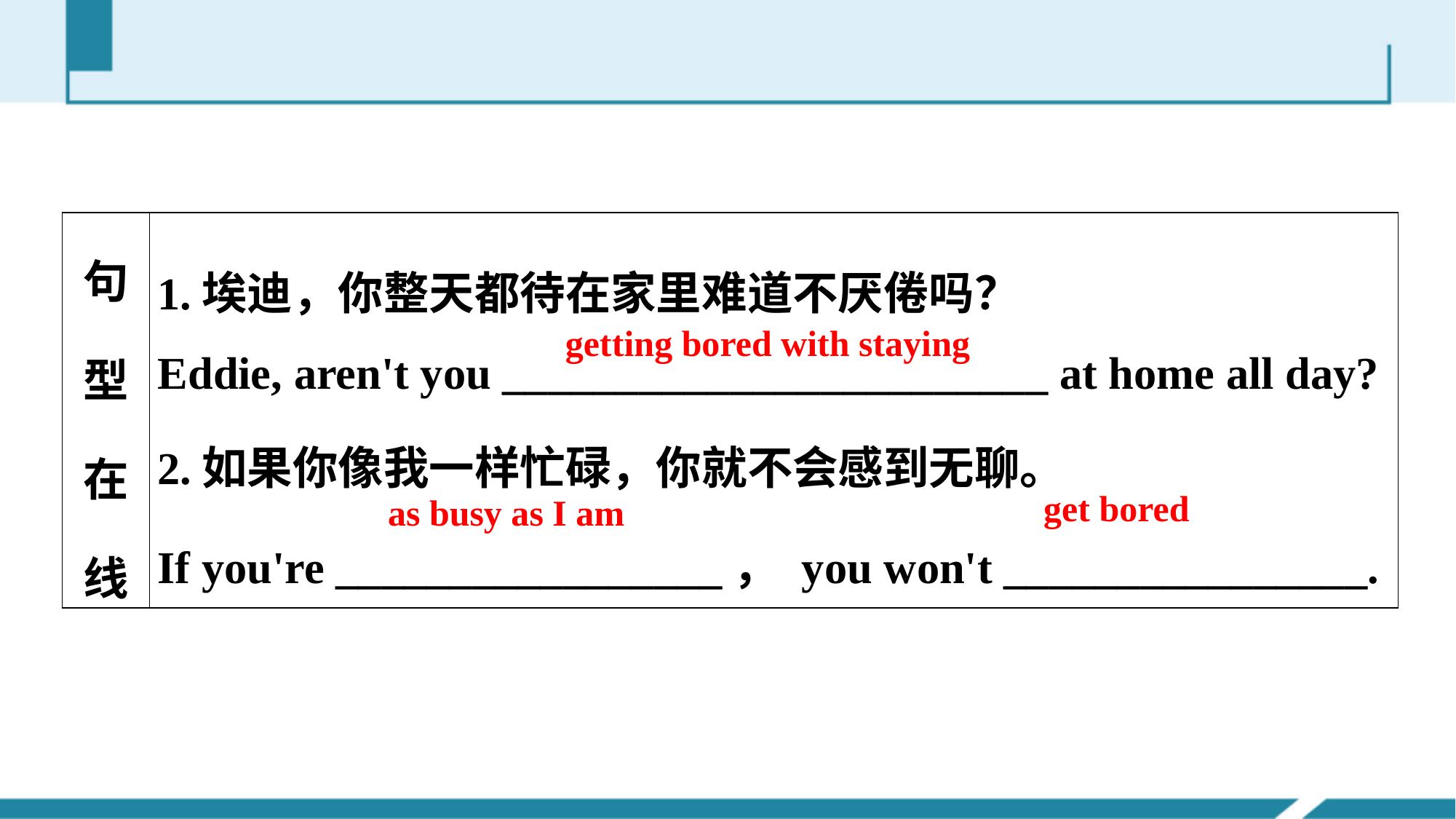

| 句型在线 | 1.埃迪，你整天都待在家里难道不厌倦吗？ Eddie, aren't you \_\_\_\_\_\_\_\_\_\_\_\_\_\_\_\_\_\_\_\_\_\_\_\_ at home all day? 2.如果你像我一样忙碌，你就不会感到无聊。 If you're \_\_\_\_\_\_\_\_\_\_\_\_\_\_\_\_\_， you won't \_\_\_\_\_\_\_\_\_\_\_\_\_\_\_\_. |
| --- | --- |
getting bored with staying
get bored
as busy as I am